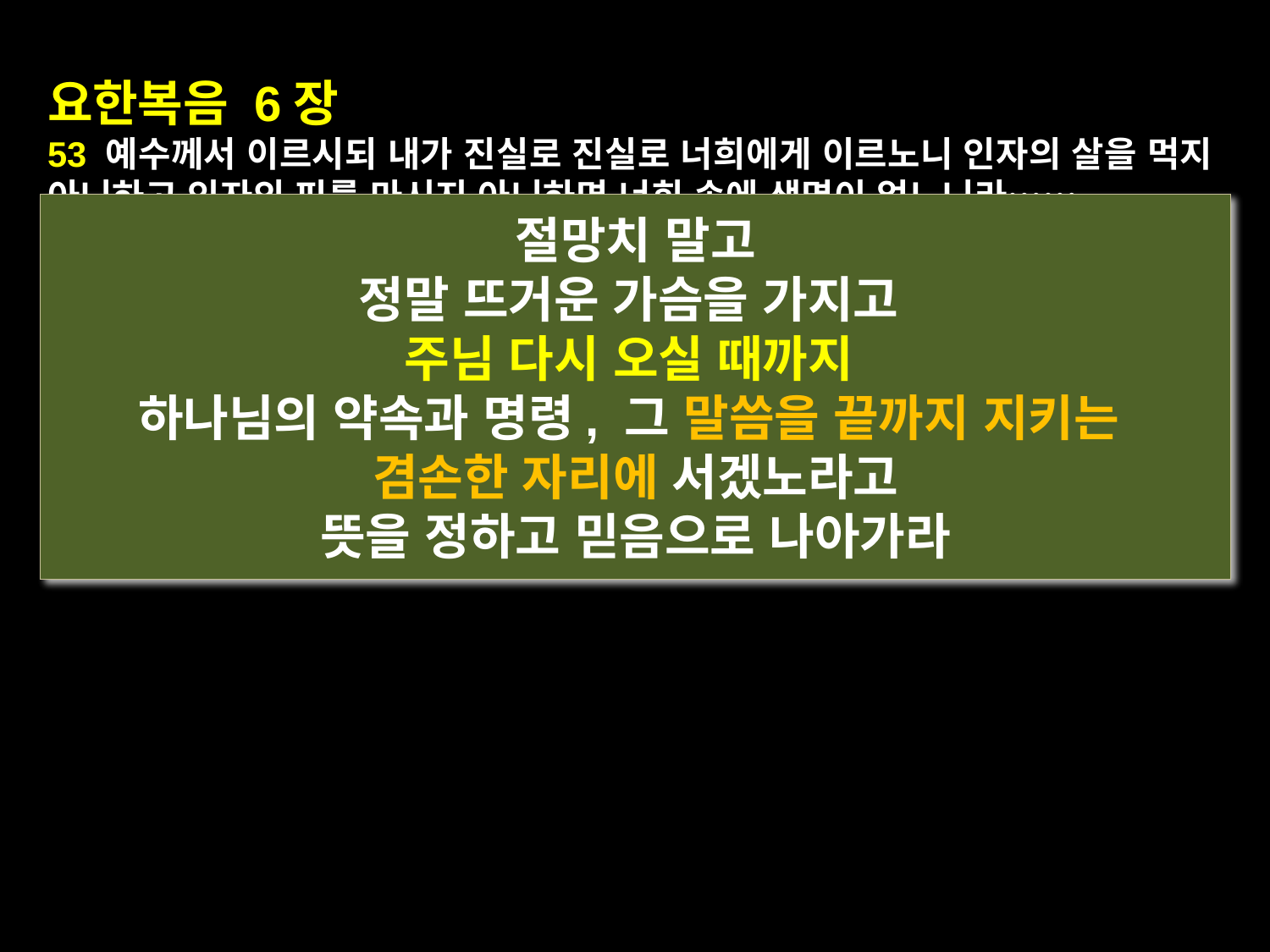

요한복음 6장
53 예수께서 이르시되 내가 진실로 진실로 너희에게 이르노니 인자의 살을 먹지 아니하고 인자의 피를 마시지 아니하면 너희 속에 생명이 없느니라……
66 그 때부터 그의 제자 중에서 많은 사람이 떠나가고 다시 그와 함께 다니지 아니하더라 67 예수께서 열두 제자에게 이르시되 너희도 가려느냐
53 Jesus said to them, "I tell you the truth, unless you eat the flesh of the Son of Man and drink his blood, you have no life in you.
…
66 From this time many of his disciples turned back and no longer followed him. 67 "You do not want to leave too, do you?" Jesus asked the Twelve.
절망치 말고
정말 뜨거운 가슴을 가지고
주님 다시 오실 때까지
하나님의 약속과 명령, 그 말씀을 끝까지 지키는
겸손한 자리에 서겠노라고
뜻을 정하고 믿음으로 나아가라